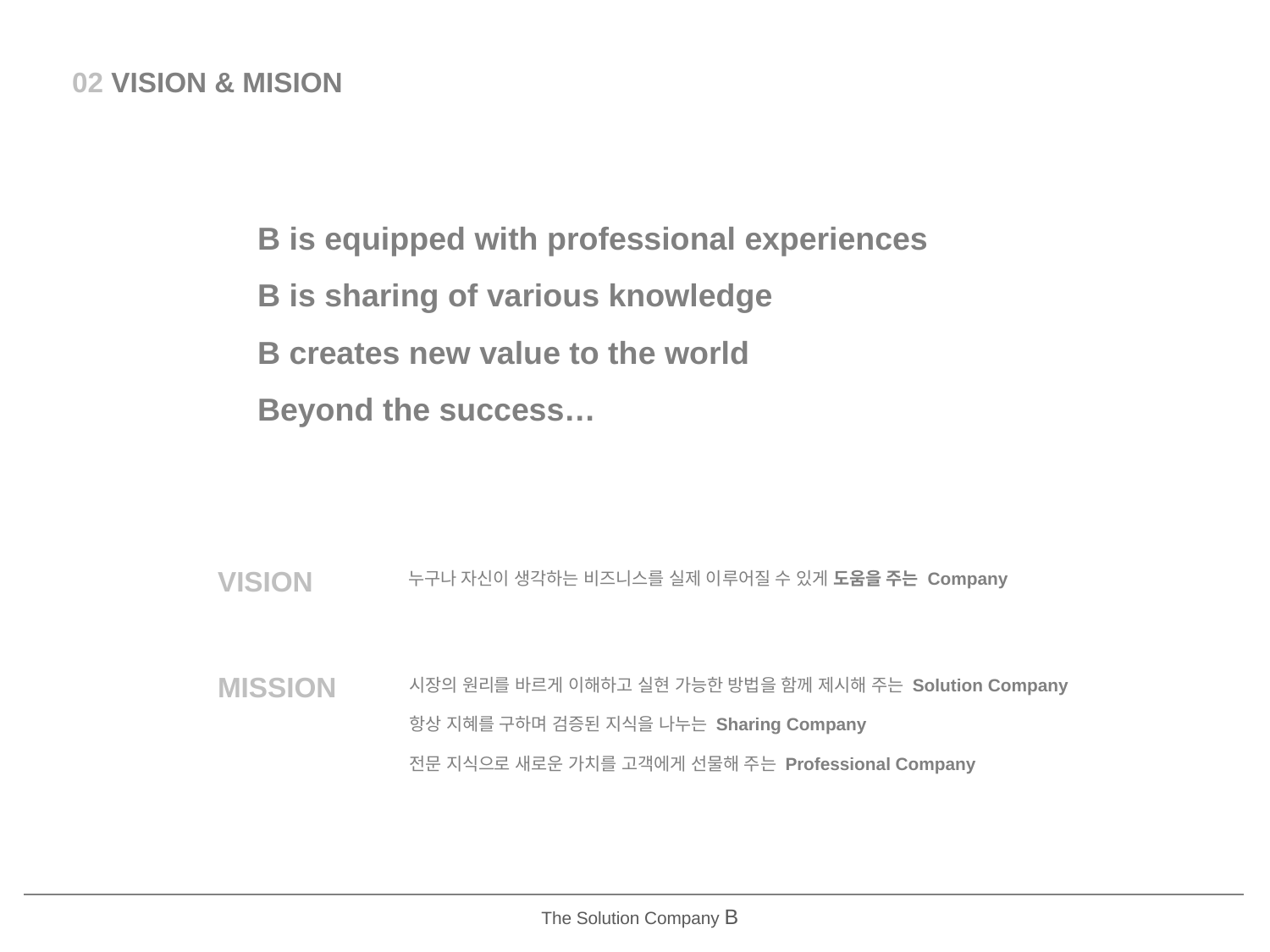

02 VISION & MISION
B is equipped with professional experiences
B is sharing of various knowledge
B creates new value to the world
Beyond the success…
누구나 자신이 생각하는 비즈니스를 실제 이루어질 수 있게 도움을 주는 Company
VISION
시장의 원리를 바르게 이해하고 실현 가능한 방법을 함께 제시해 주는 Solution Company
MISSION
항상 지혜를 구하며 검증된 지식을 나누는 Sharing Company
전문 지식으로 새로운 가치를 고객에게 선물해 주는 Professional Company